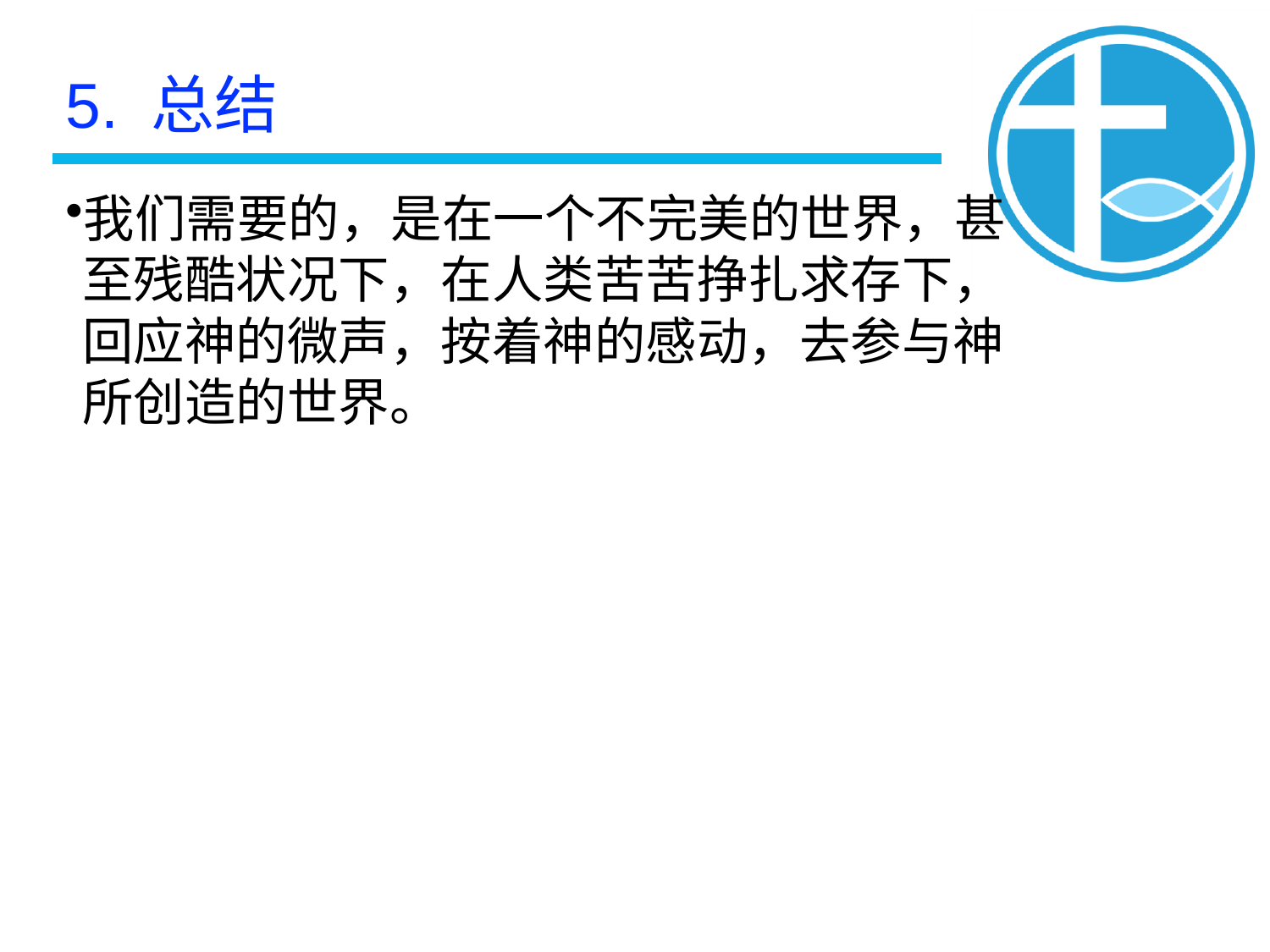

5. 总结
我们需要的，是在一个不完美的世界，甚至残酷状况下，在人类苦苦挣扎求存下，回应神的微声，按着神的感动，去参与神所创造的世界。